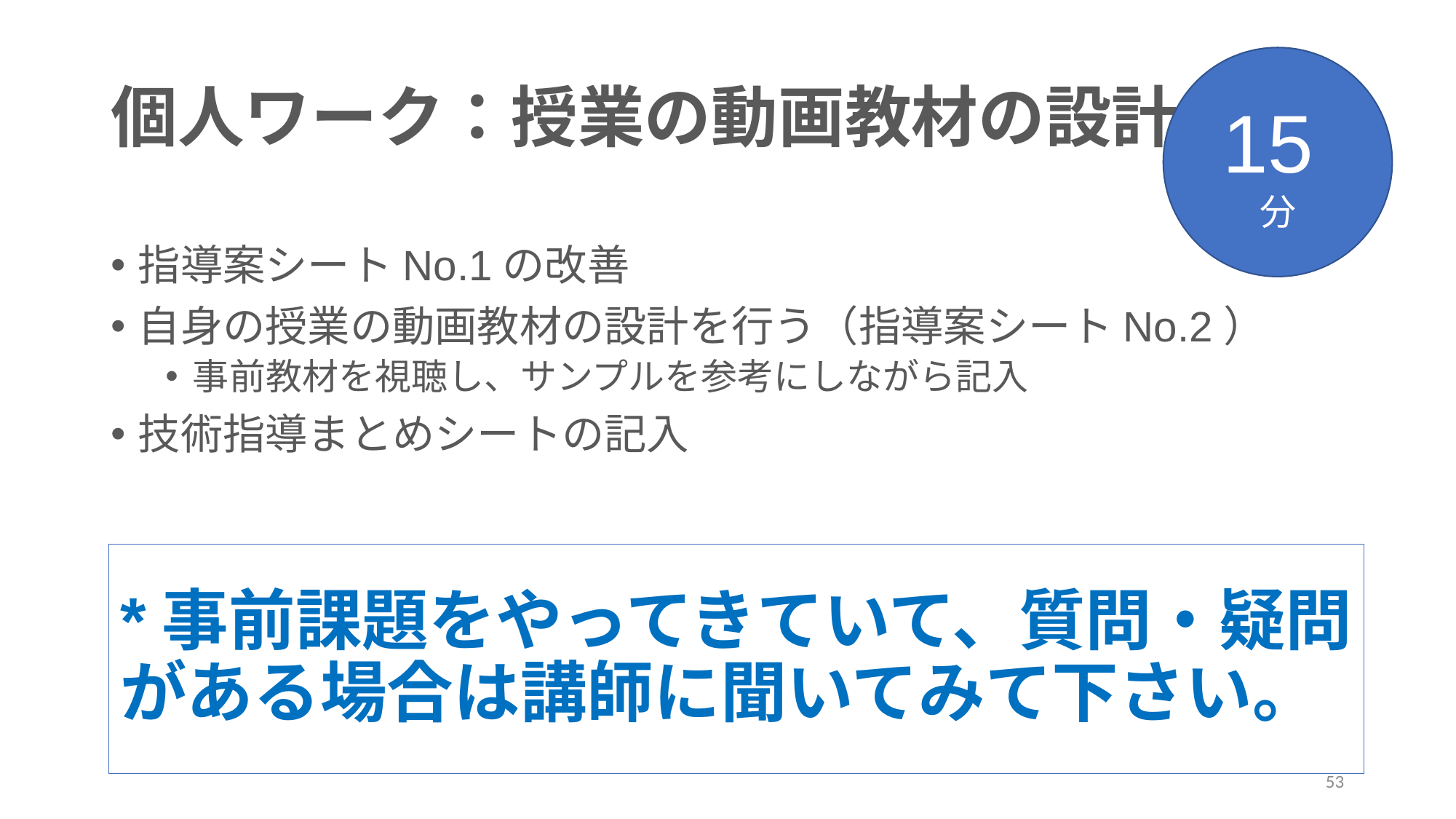

15分
# 個人ワーク：授業の動画教材の設計
指導案シートNo.1の改善
自身の授業の動画教材の設計を行う（指導案シートNo.2）
事前教材を視聴し、サンプルを参考にしながら記入
技術指導まとめシートの記入

*事前課題をやってきていて、質問・疑問がある場合は講師に聞いてみて下さい。
53